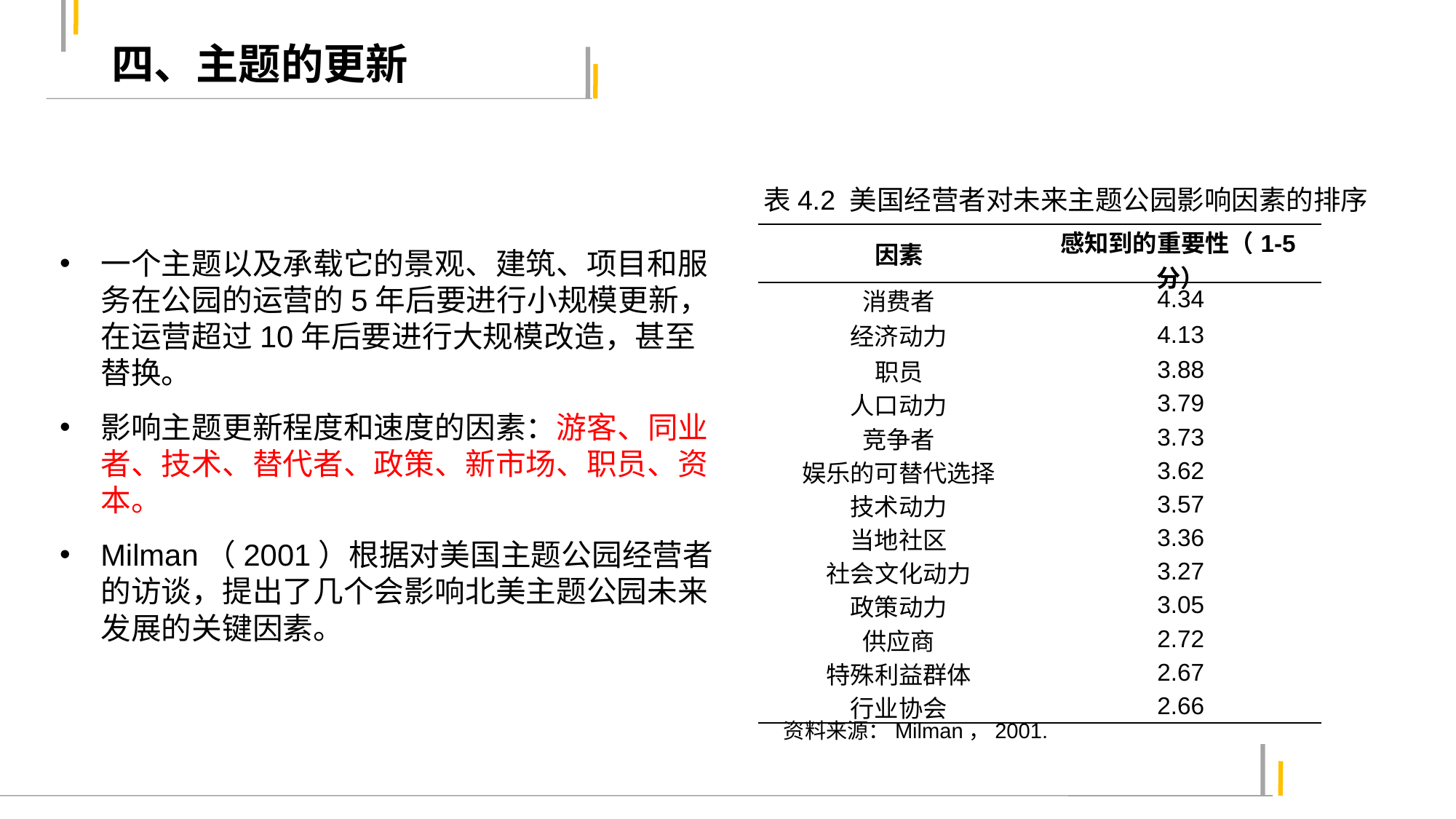

四、主题的更新

表4.2 美国经营者对未来主题公园影响因素的排序
| 因素 | 感知到的重要性（1-5分） |
| --- | --- |
| 消费者 | 4.34 |
| 经济动力 | 4.13 |
| 职员 | 3.88 |
| 人口动力 | 3.79 |
| 竞争者 | 3.73 |
| 娱乐的可替代选择 | 3.62 |
| 技术动力 | 3.57 |
| 当地社区 | 3.36 |
| 社会文化动力 | 3.27 |
| 政策动力 | 3.05 |
| 供应商 | 2.72 |
| 特殊利益群体 | 2.67 |
| 行业协会 | 2.66 |
一个主题以及承载它的景观、建筑、项目和服务在公园的运营的5年后要进行小规模更新，在运营超过10年后要进行大规模改造，甚至替换。
影响主题更新程度和速度的因素：游客、同业者、技术、替代者、政策、新市场、职员、资本。
Milman（2001）根据对美国主题公园经营者的访谈，提出了几个会影响北美主题公园未来发展的关键因素。
资料来源：Milman，2001.